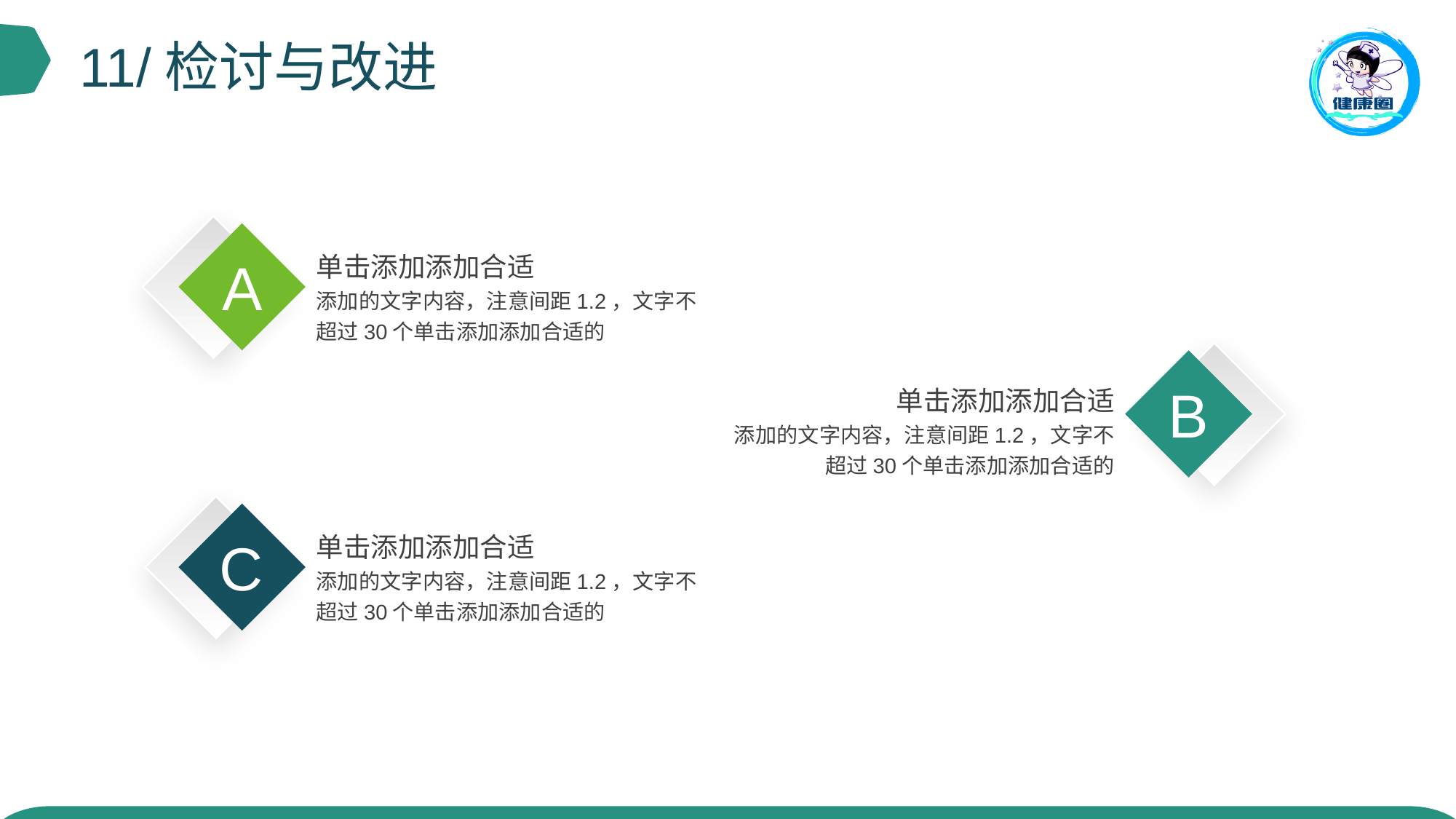

11/检讨与改进

单击添加添加合适
添加的文字内容，注意间距1.2，文字不超过30个单击添加添加合适的
A

单击添加添加合适
添加的文字内容，注意间距1.2，文字不超过30个单击添加添加合适的
B

单击添加添加合适
添加的文字内容，注意间距1.2，文字不超过30个单击添加添加合适的
C